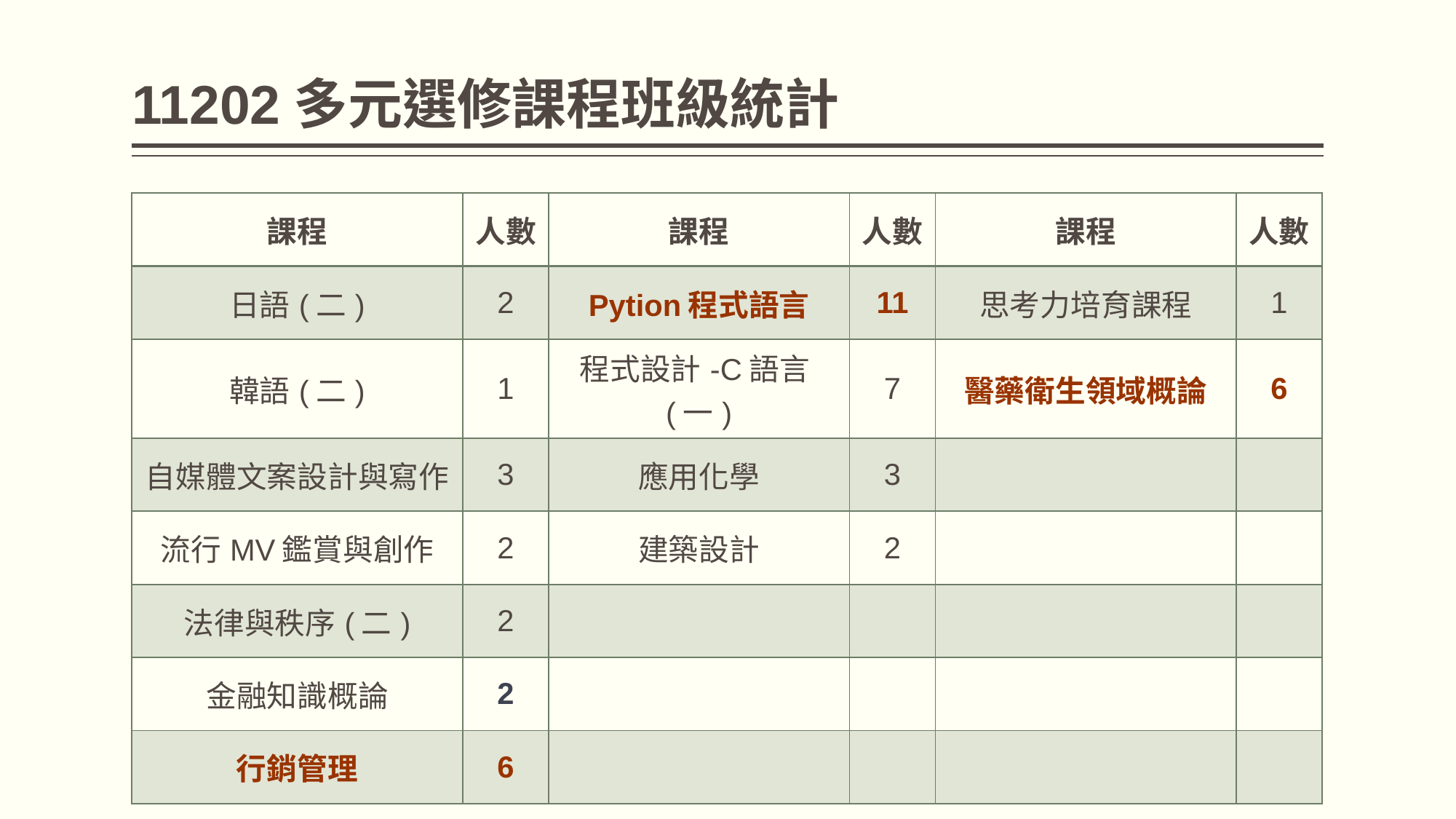

# 11202多元選修課程班級統計
| 課程 | 人數 | 課程 | 人數 | 課程 | 人數 |
| --- | --- | --- | --- | --- | --- |
| 日語(二) | 2 | Pytion程式語言 | 11 | 思考力培育課程 | 1 |
| 韓語(二) | 1 | 程式設計-C語言(一) | 7 | 醫藥衛生領域概論 | 6 |
| 自媒體文案設計與寫作 | 3 | 應用化學 | 3 |  |  |
| 流行MV鑑賞與創作 | 2 | 建築設計 | 2 |  |  |
| 法律與秩序(二) | 2 |  |  |  |  |
| 金融知識概論 | 2 |  |  |  |  |
| 行銷管理 | 6 |  |  |  |  |